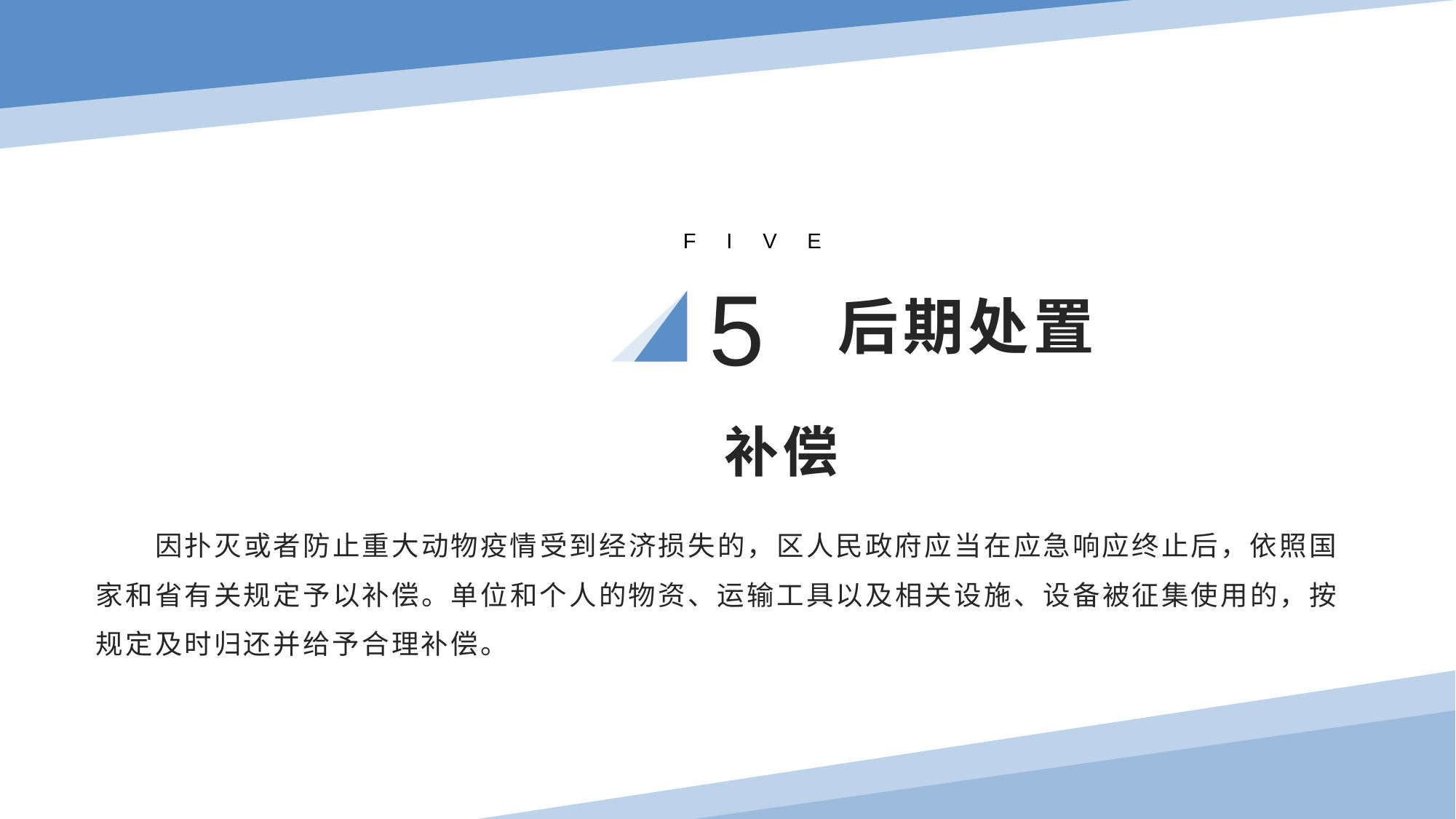

FIVE
5
# 后期处置
  补偿
因扑灭或者防止重大动物疫情受到经济损失的，区人民政府应当在应急响应终止后，依照国家和省有关规定予以补偿。单位和个人的物资、运输工具以及相关设施、设备被征集使用的，按规定及时归还并给予合理补偿。